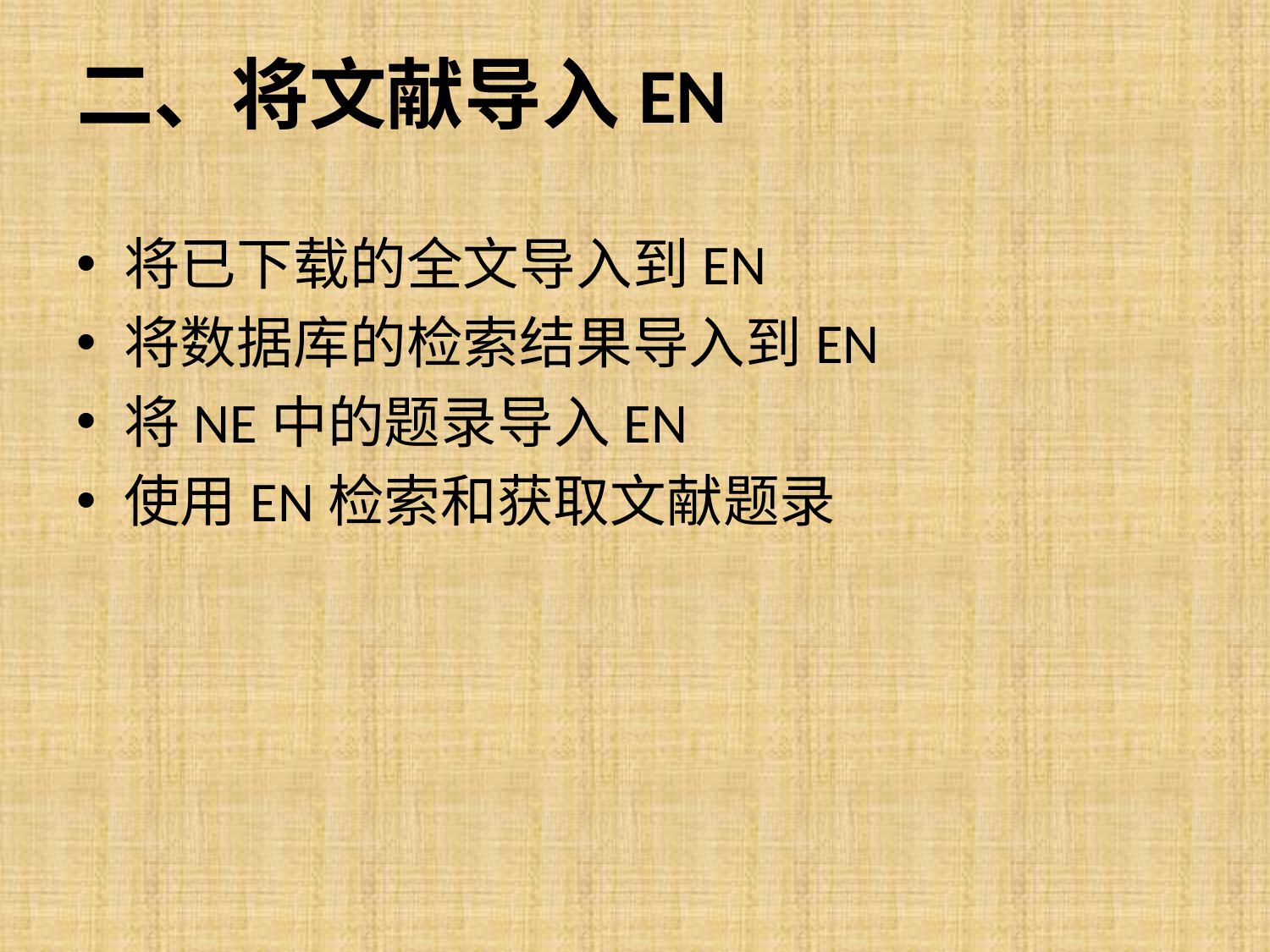

# 二、将文献导入EN
将已下载的全文导入到EN
将数据库的检索结果导入到EN
将NE中的题录导入EN
使用EN检索和获取文献题录